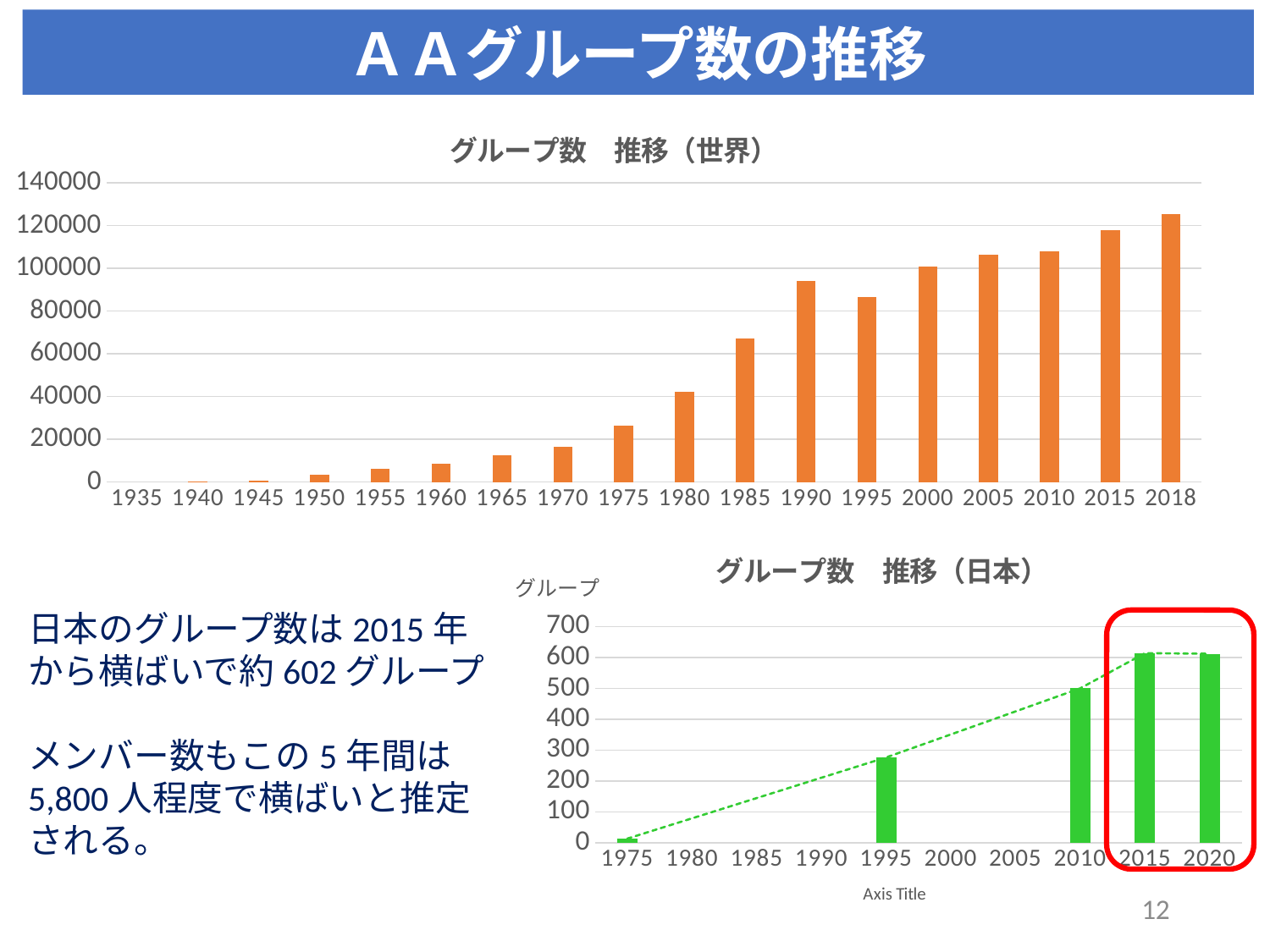

# ＡＡグループ数の推移

### Chart: グループ数　推移（世界）

| Category | グループ数　推移 |
|---|---|
| 1935 | None |
| 1940 | 50.0 |
| 1945 | 556.0 |
| 1950 | 3527.0 |
| 1955 | 6249.0 |
| 1960 | 8615.0 |
| 1965 | 12444.0 |
| 1970 | 16459.0 |
| 1975 | 26456.0 |
| 1980 | 42105.0 |
| 1985 | 67019.0 |
| 1990 | 93914.0 |
| 1995 | 86449.0 |
| 2000 | 100766.0 |
| 2005 | 106202.0 |
| 2010 | 107976.0 |
| 2015 | 117748.0 |
| 2018 | 125352.0 |

### Chart: グループ数　推移（日本）

| Category | グループ数　推移 | グループ数　推移 |
|---|---|---|
| 1975 | 13.0 | 13.0 |
| 1980 | None | 78.75 |
| 1985 | None | 144.5 |
| 1990 | None | 210.25 |
| 1995 | 276.0 | 276.0 |
| 2000 | None | 350.6666666666667 |
| 2005 | None | 425.33333333333337 |
| 2010 | 500.0 | 500.0 |
| 2015 | 614.0 | 614.0 |
| 2020 | 612.0 | 612.0 |
日本のグループ数は2015年から横ばいで約602グループ

メンバー数もこの5年間は5,800人程度で横ばいと推定される。

12